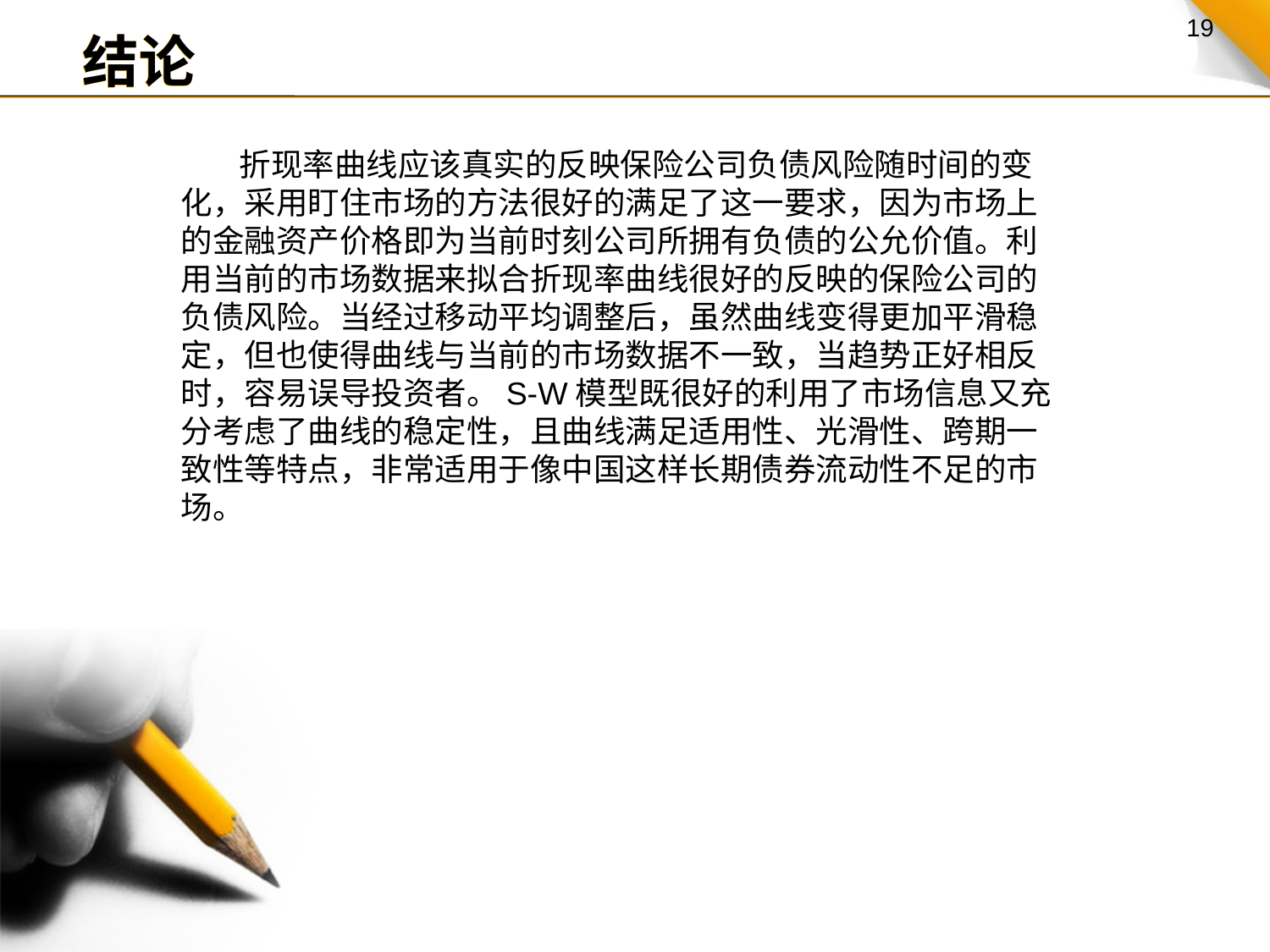

结论
       折现率曲线应该真实的反映保险公司负债风险随时间的变化，采用盯住市场的方法很好的满足了这一要求，因为市场上的金融资产价格即为当前时刻公司所拥有负债的公允价值。利用当前的市场数据来拟合折现率曲线很好的反映的保险公司的负债风险。当经过移动平均调整后，虽然曲线变得更加平滑稳定，但也使得曲线与当前的市场数据不一致，当趋势正好相反时，容易误导投资者。S-W模型既很好的利用了市场信息又充分考虑了曲线的稳定性，且曲线满足适用性、光滑性、跨期一致性等特点，非常适用于像中国这样长期债券流动性不足的市场。